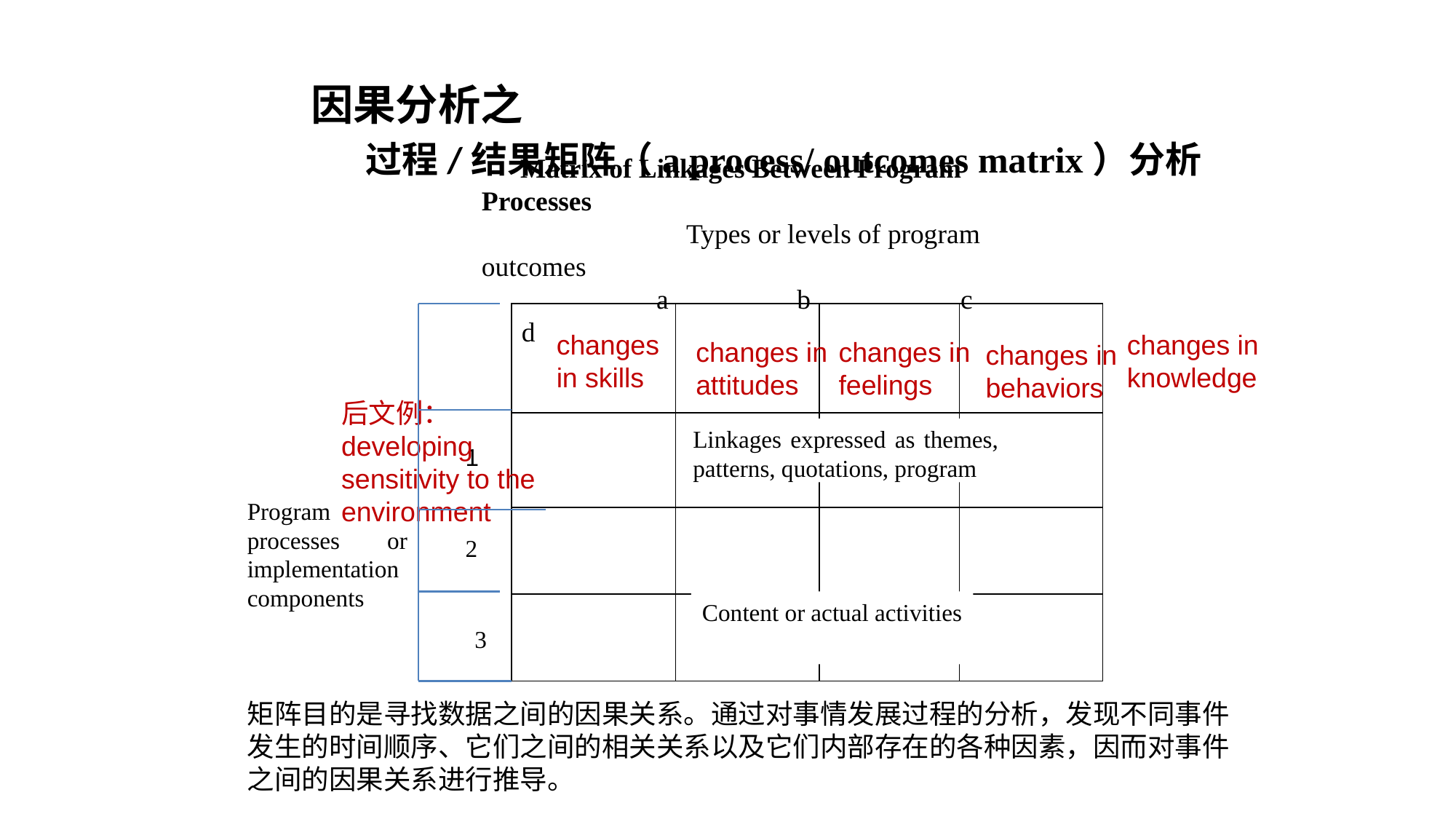

因果分析之
过程/结果矩阵（a process/ outcomes matrix）分析
 Matrix of Linkages Between Program Processes
                         Types or levels of program outcomes
　　　　　a       　　  b           　　 c           　 d

|  |  |  |  |
| --- | --- | --- | --- |
|  |  |  |  |
|  |  |  |  |
|  |  |  |  |
changes in skills
changes in knowledge
changes in attitudes
changes in feelings
changes in behaviors
后文例：developing sensitivity to the environment
Linkages expressed as themes, patterns, quotations, program
1
Program processes or implementation components
2

Content or actual activities
3
矩阵目的是寻找数据之间的因果关系。通过对事情发展过程的分析，发现不同事件发生的时间顺序、它们之间的相关关系以及它们内部存在的各种因素，因而对事件之间的因果关系进行推导。